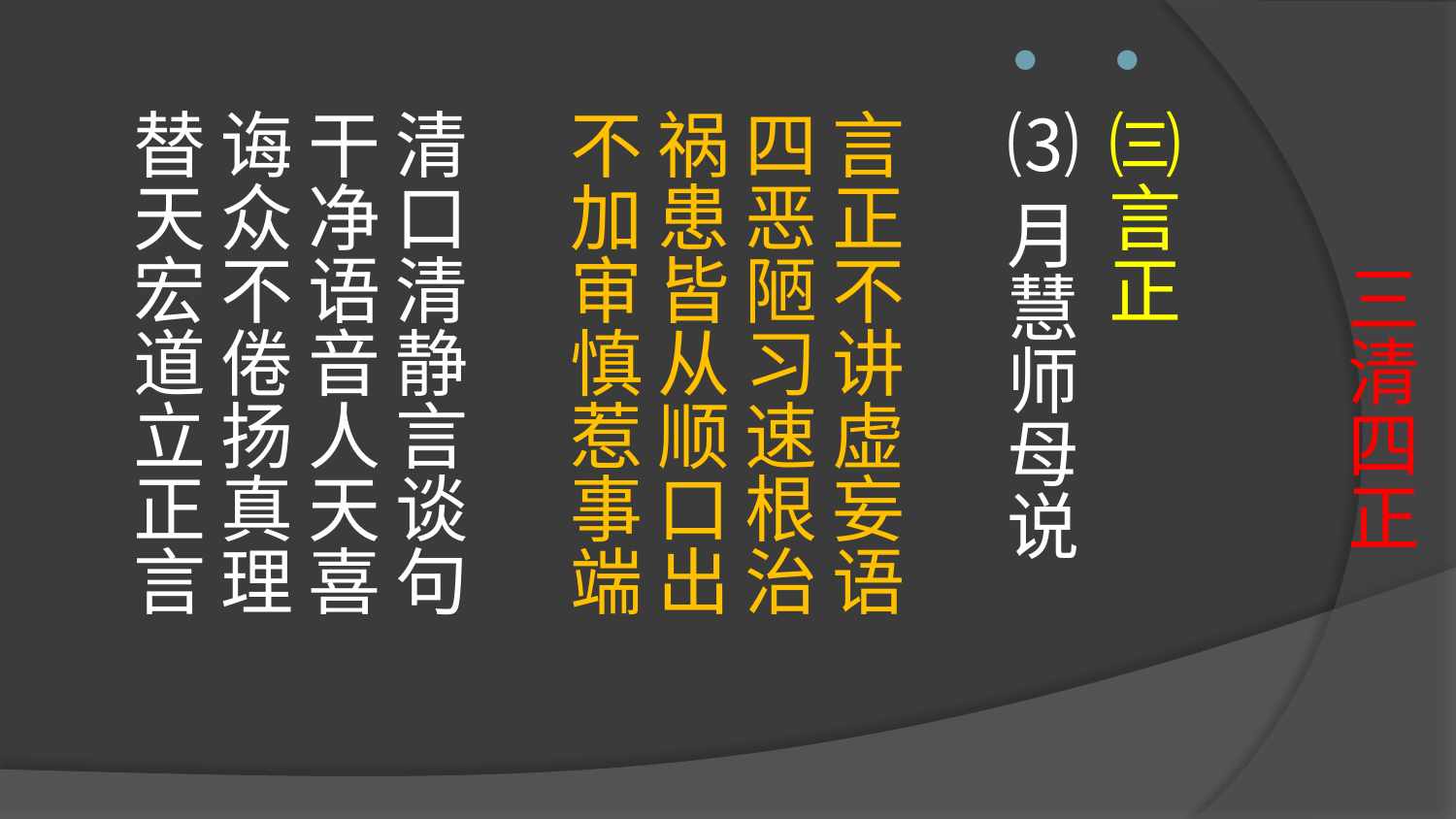

# 三清四正
㈢言正
⑶月慧师母说
言正不讲虚妄语
四恶陋习速根治
祸患皆从顺口出
不加审慎惹事端
清口清静言谈句
干净语音人天喜
诲众不倦扬真理
替天宏道立正言